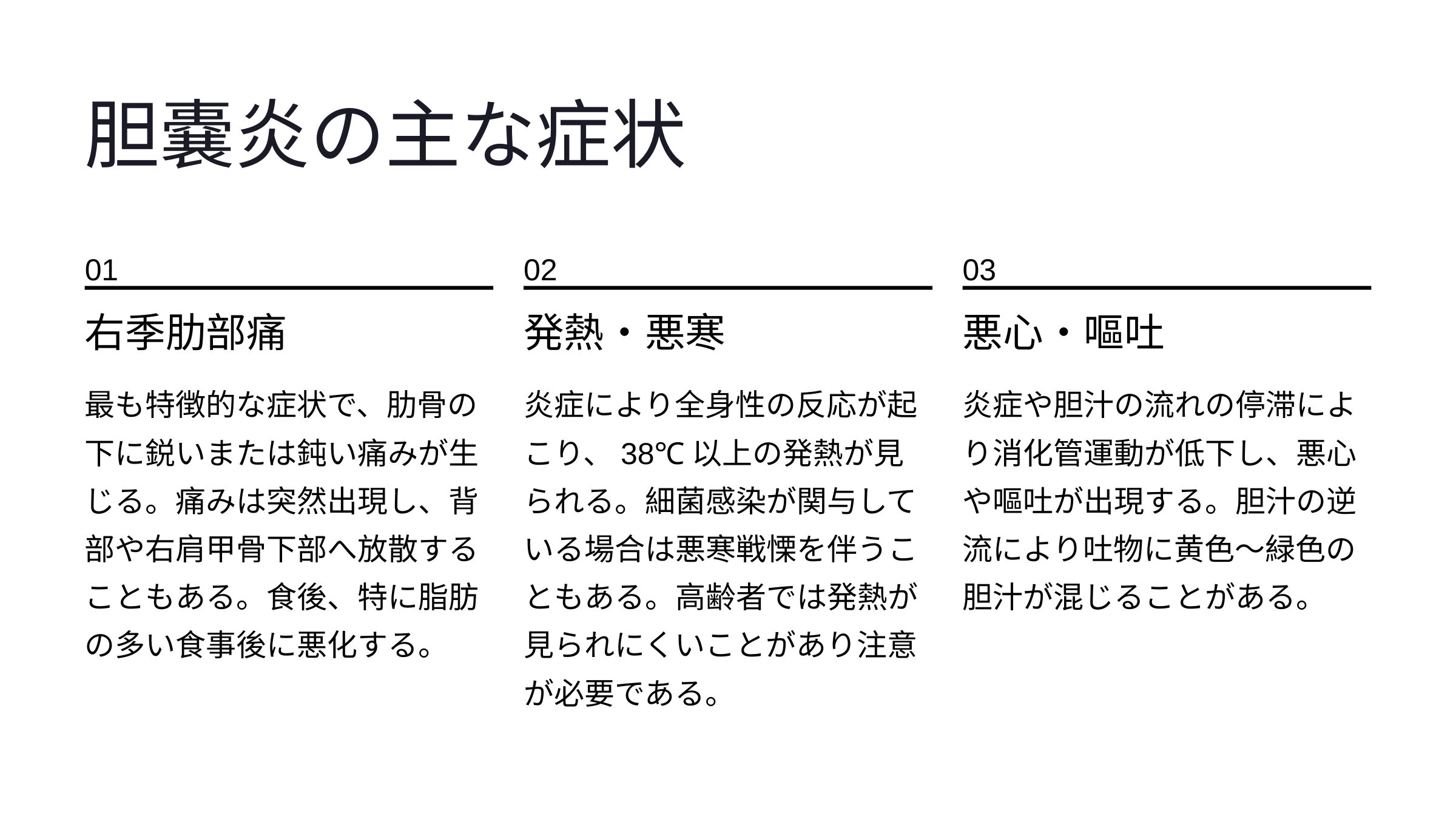

胆嚢炎の主な症状
01
02
03

右季肋部痛
発熱・悪寒
悪心・嘔吐
最も特徴的な症状で、肋骨の下に鋭いまたは鈍い痛みが生じる。痛みは突然出現し、背部や右肩甲骨下部へ放散することもある。食後、特に脂肪の多い食事後に悪化する。
炎症により全身性の反応が起こり、38℃以上の発熱が見られる。細菌感染が関与している場合は悪寒戦慄を伴うこともある。高齢者では発熱が見られにくいことがあり注意が必要である。
炎症や胆汁の流れの停滞により消化管運動が低下し、悪心や嘔吐が出現する。胆汁の逆流により吐物に黄色〜緑色の胆汁が混じることがある。